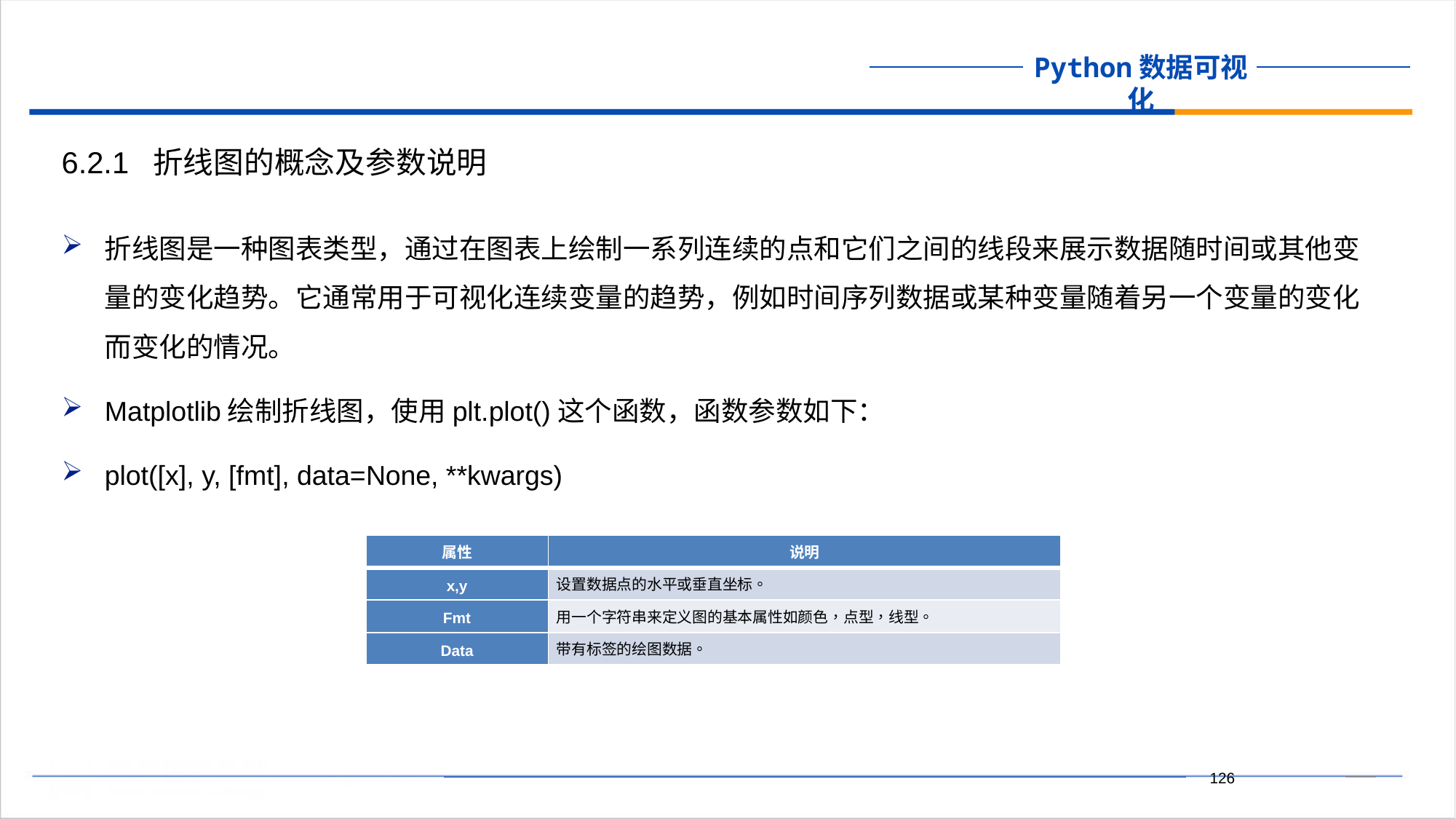

6.2.1  折线图的概念及参数说明
折线图是一种图表类型，通过在图表上绘制一系列连续的点和它们之间的线段来展示数据随时间或其他变量的变化趋势。它通常用于可视化连续变量的趋势，例如时间序列数据或某种变量随着另一个变量的变化而变化的情况。
Matplotlib绘制折线图，使用plt.plot()这个函数，函数参数如下：
plot([x], y, [fmt], data=None, **kwargs)

| 属性 | 说明 |
| --- | --- |
| x,y | 设置数据点的水平或垂直坐标。 |
| Fmt | 用一个字符串来定义图的基本属性如颜色，点型，线型。 |
| Data | 带有标签的绘图数据。 |